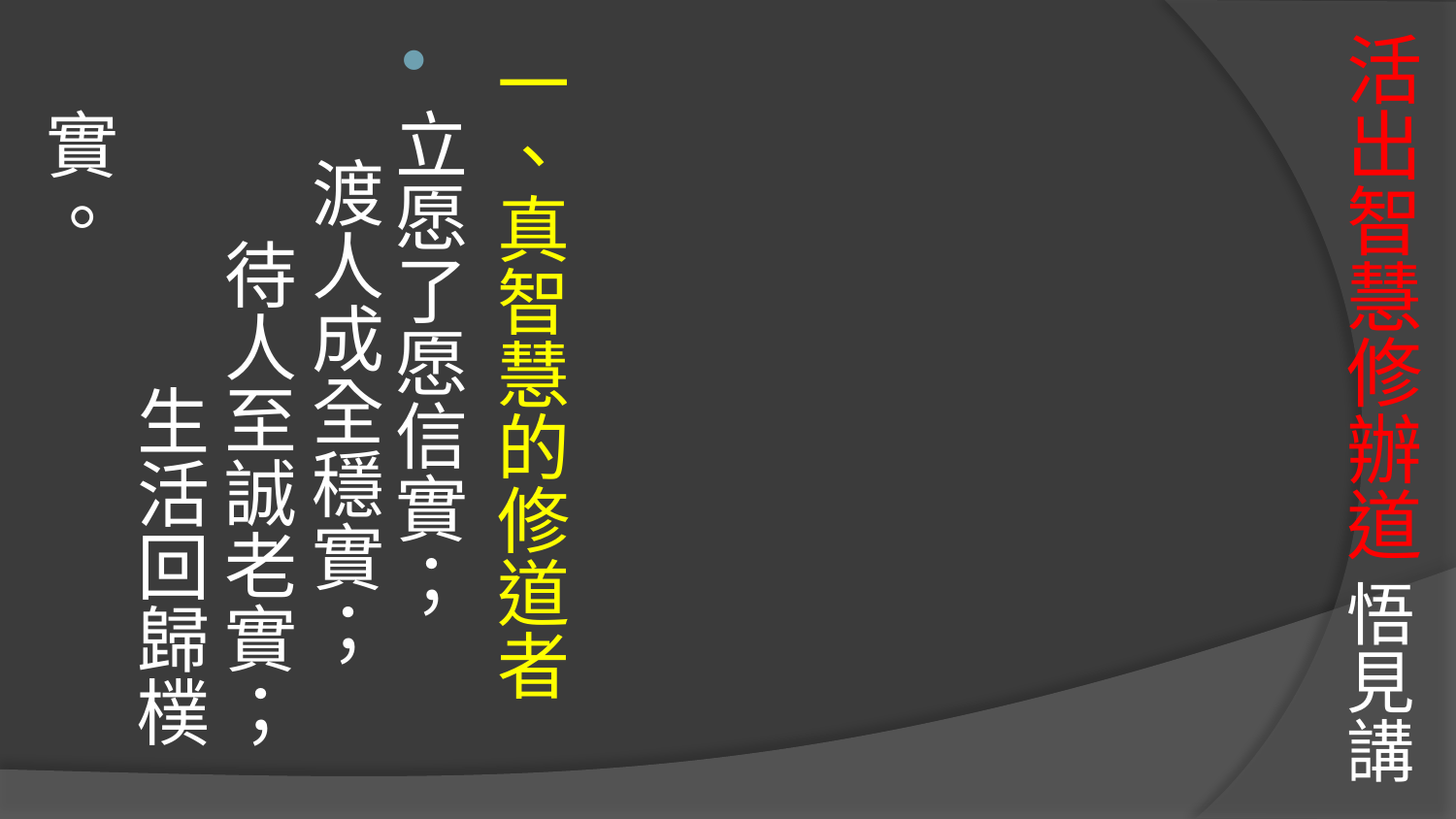

# 活出智慧修辦道 悟見講
一、真智慧的修道者
立愿了愿信實；              渡人成全穩實；                待人至誠老實；                    生活回歸樸實。